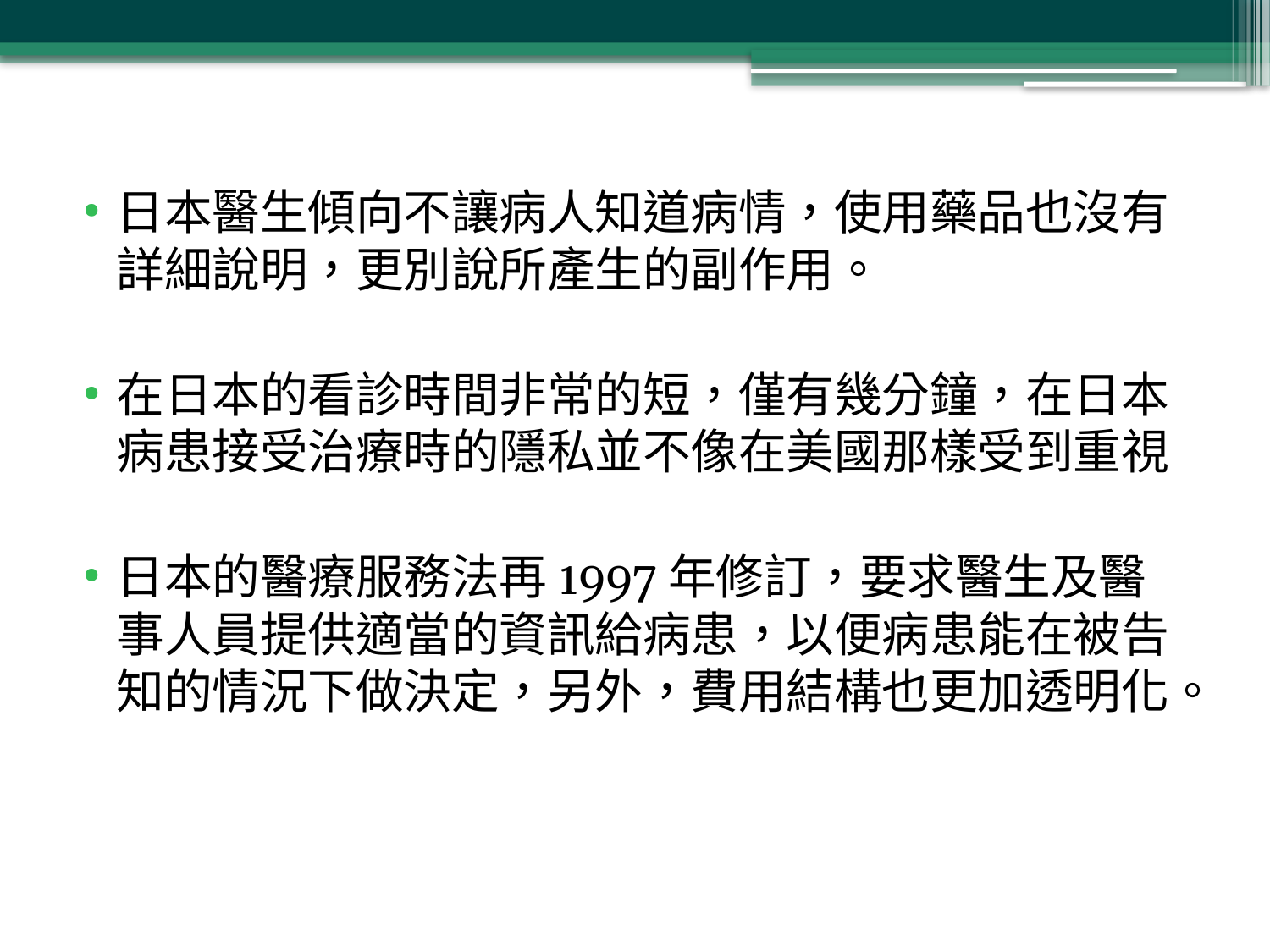

#
日本醫生傾向不讓病人知道病情，使用藥品也沒有詳細說明，更別說所產生的副作用。

在日本的看診時間非常的短，僅有幾分鐘，在日本病患接受治療時的隱私並不像在美國那樣受到重視

日本的醫療服務法再1997年修訂，要求醫生及醫事人員提供適當的資訊給病患，以便病患能在被告知的情況下做決定，另外，費用結構也更加透明化。